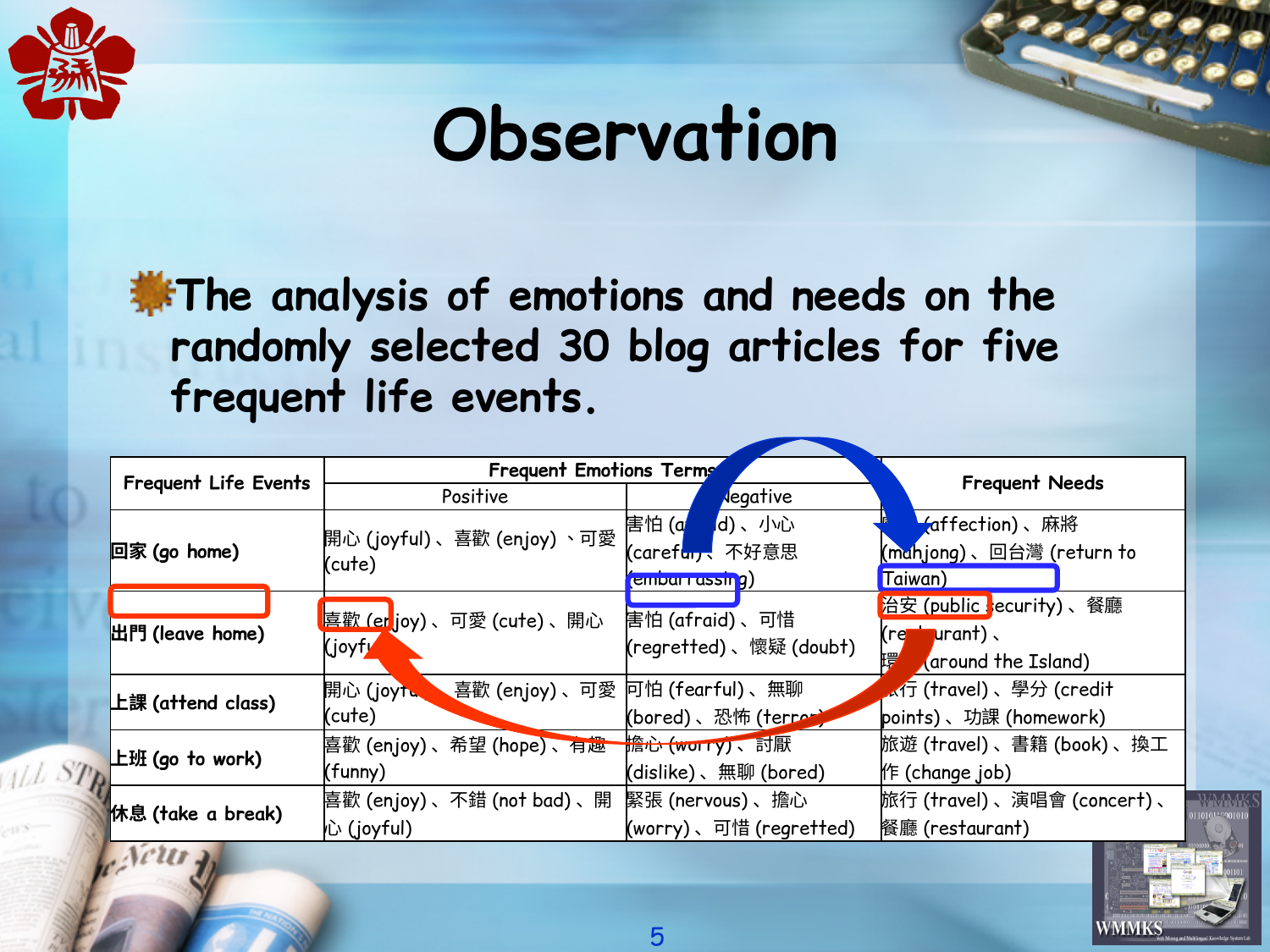

# Observation
The analysis of emotions and needs on the randomly selected 30 blog articles for five frequent life events.

| Frequent Life Events | Frequent Emotions Terms |  | Frequent Needs |
| --- | --- | --- | --- |
|  | Positive | Negative |  |
| 回家(go home) | 開心(joyful)、喜歡(enjoy)、可愛(cute) | 害怕(afraid)、小心(careful)、不好意思(embarrassing) | 感情(affection)、麻將(mahjong)、回台灣(return to Taiwan) |
| 出門(leave home) | 喜歡(enjoy)、可愛(cute)、開心(joyful) | 害怕(afraid)、可惜(regretted)、懷疑(doubt) | 治安(public security)、餐廳(restaurant)、 環島(around the Island) |
| 上課(attend class) | 開心(joyful)、喜歡(enjoy)、可愛(cute) | 可怕(fearful)、無聊(bored)、恐怖(terror) | 旅行(travel)、學分(credit points)、功課(homework) |
| 上班(go to work) | 喜歡(enjoy)、希望(hope)、有趣(funny) | 擔心(worry)、討厭(dislike)、無聊(bored) | 旅遊(travel)、書籍(book)、換工作(change job) |
| 休息(take a break) | 喜歡(enjoy)、不錯(not bad)、開心(joyful) | 緊張(nervous)、擔心(worry)、可惜(regretted) | 旅行(travel)、演唱會(concert)、 餐廳(restaurant) |

5